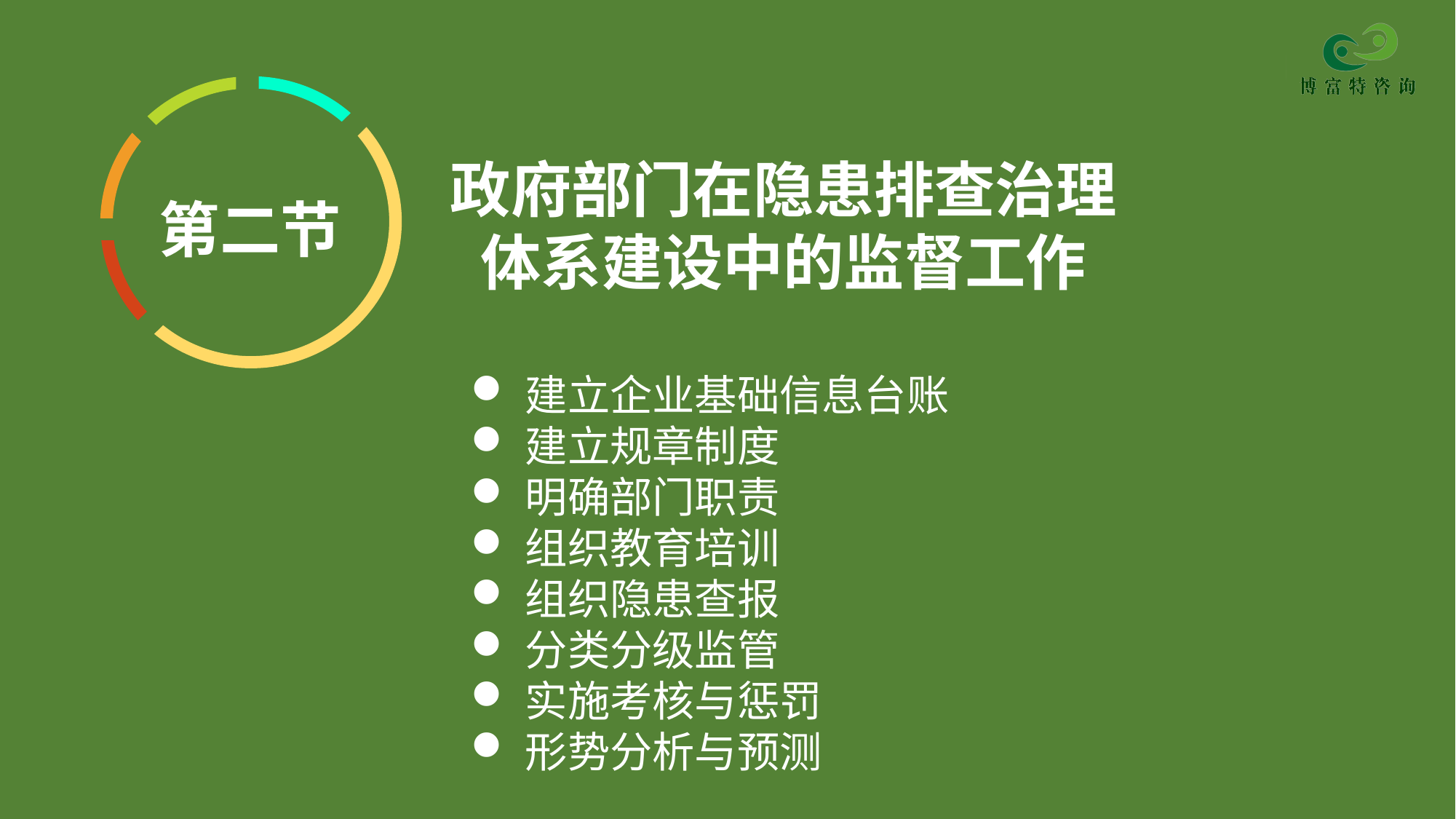

第二节
政府部门在隐患排查治理
体系建设中的监督工作
建立企业基础信息台账
建立规章制度
明确部门职责
组织教育培训
组织隐患查报
分类分级监管
实施考核与惩罚
形势分析与预测